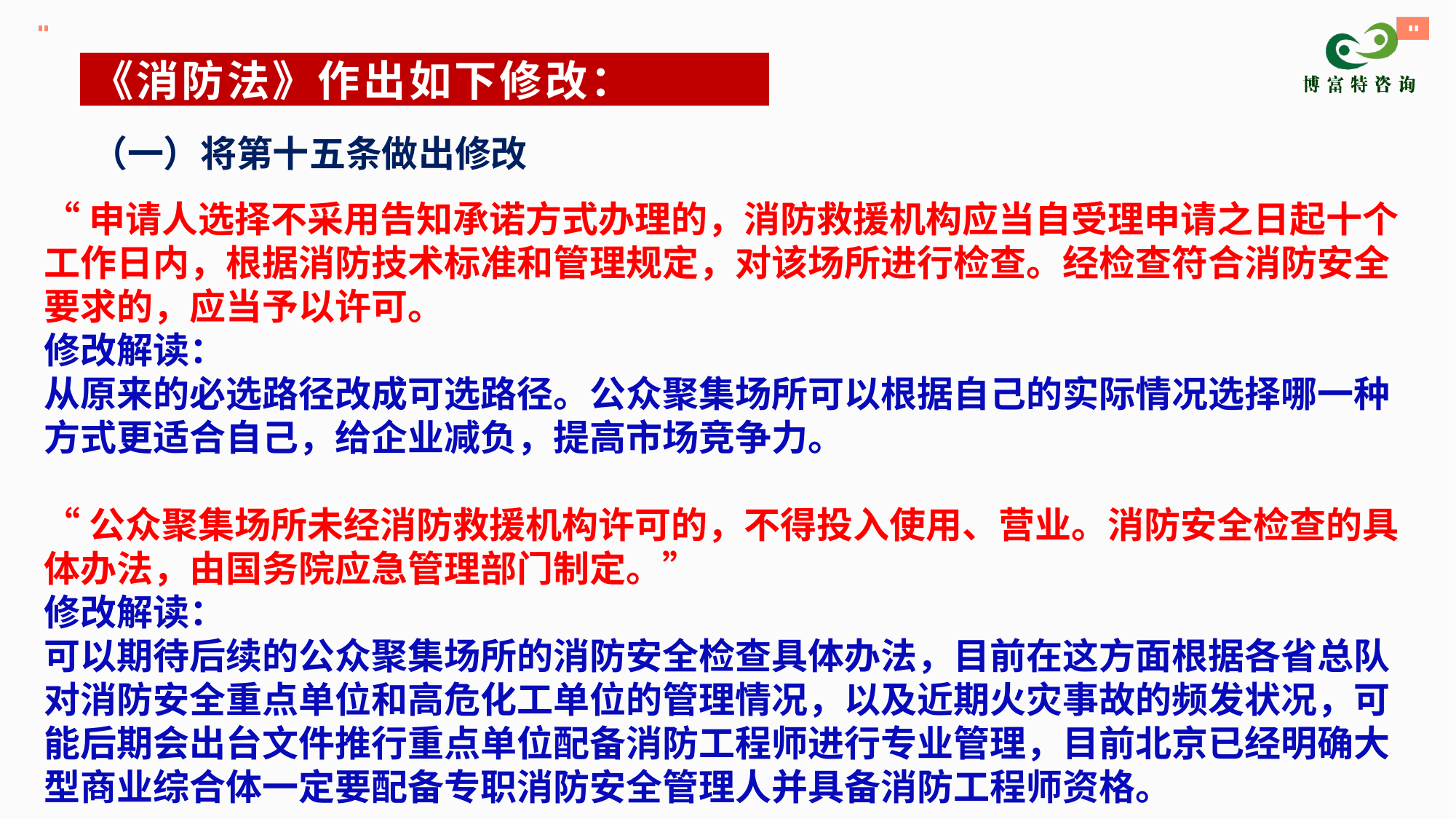

# 《消防法》作出如下修改：
（一）将第十五条做出修改

“申请人选择不采用告知承诺方式办理的，消防救援机构应当自受理申请之日起十个工作日内，根据消防技术标准和管理规定，对该场所进行检查。经检查符合消防安全要求的，应当予以许可。
修改解读：
从原来的必选路径改成可选路径。公众聚集场所可以根据自己的实际情况选择哪一种方式更适合自己，给企业减负，提高市场竞争力。

“公众聚集场所未经消防救援机构许可的，不得投入使用、营业。消防安全检查的具体办法，由国务院应急管理部门制定。”
修改解读：
可以期待后续的公众聚集场所的消防安全检查具体办法，目前在这方面根据各省总队对消防安全重点单位和高危化工单位的管理情况，以及近期火灾事故的频发状况，可能后期会出台文件推行重点单位配备消防工程师进行专业管理，目前北京已经明确大型商业综合体一定要配备专职消防安全管理人并具备消防工程师资格。